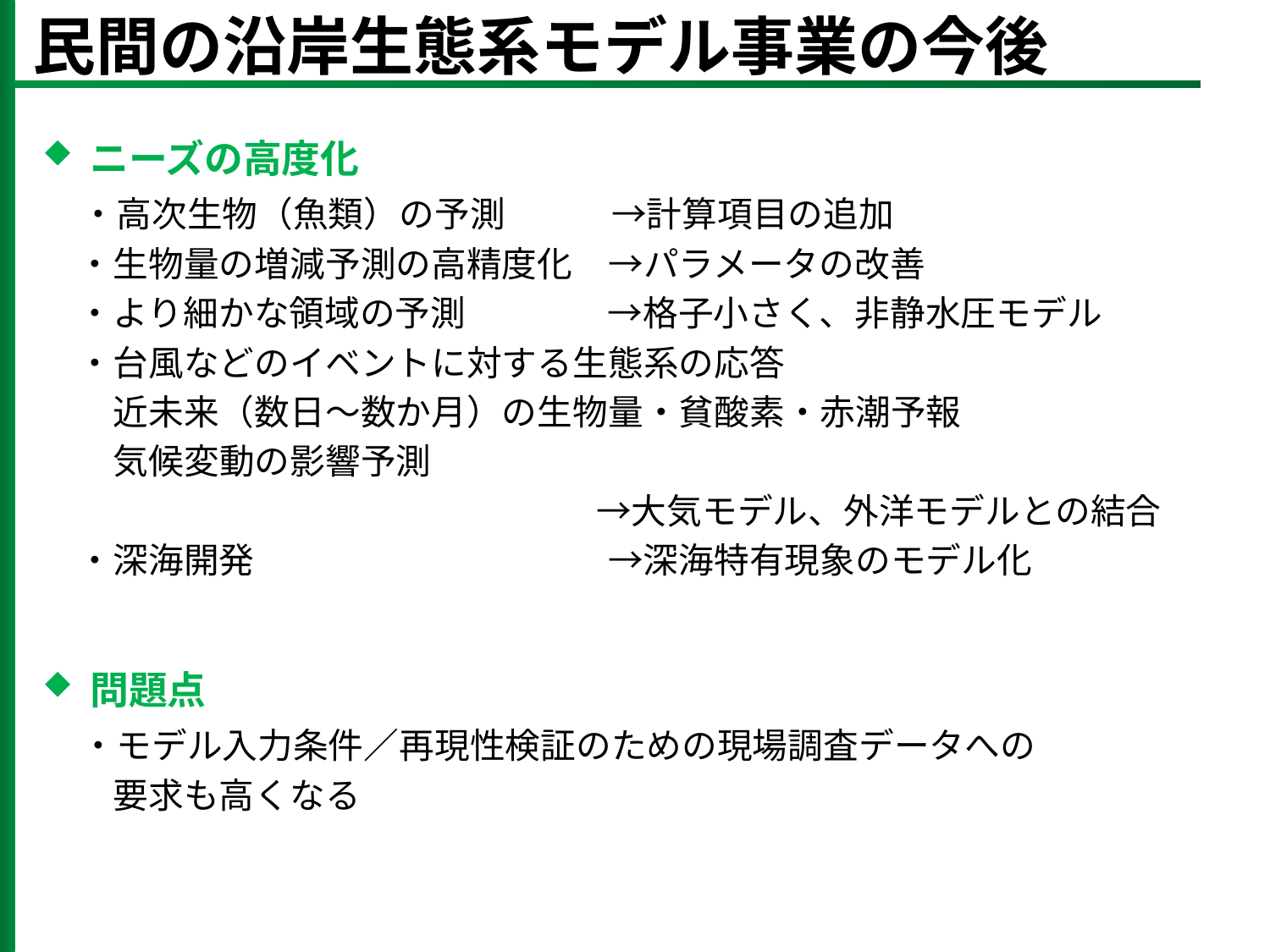

# 民間の沿岸生態系モデル事業の今後
17
ニーズの高度化
　・高次生物（魚類）の予測　　　→計算項目の追加
　・生物量の増減予測の高精度化　→パラメータの改善
　・より細かな領域の予測　　　　→格子小さく、非静水圧モデル
　・台風などのイベントに対する生態系の応答
　　近未来（数日～数か月）の生物量・貧酸素・赤潮予報
　　気候変動の影響予測
　　　　　 　　　　　　　　　　  →大気モデル、外洋モデルとの結合
　・深海開発　　　　　　　　　　→深海特有現象のモデル化

問題点
　・モデル入力条件／再現性検証のための現場調査データへの
　　要求も高くなる